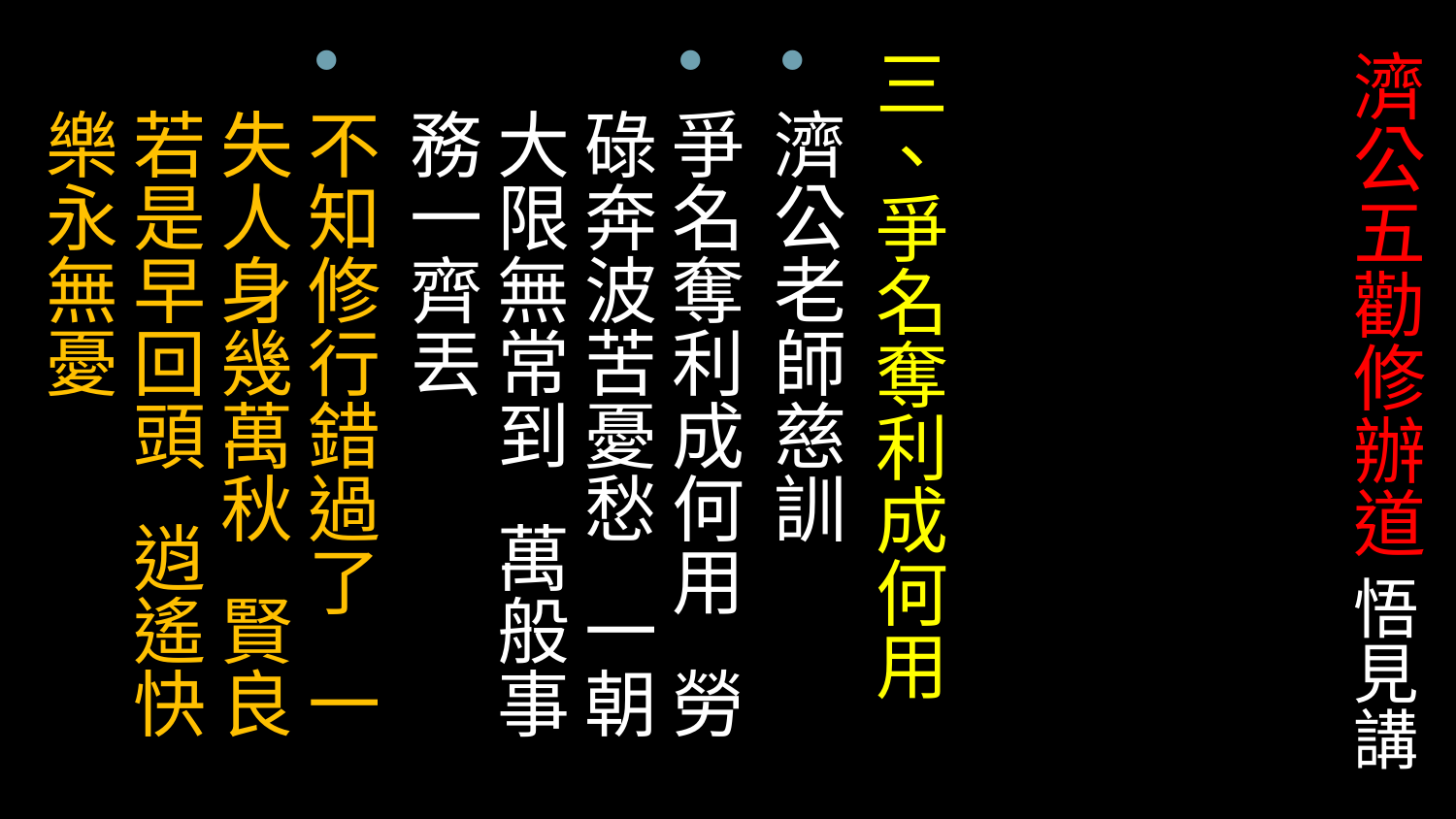

三、爭名奪利成何用
濟公老師慈訓
爭名奪利成何用   勞碌奔波苦憂愁   一朝大限無常到   萬般事務一齊丟
不知修行錯過了   一失人身幾萬秋   賢良若是早回頭   逍遙快樂永無憂
# 濟公五勸修辦道 悟見講